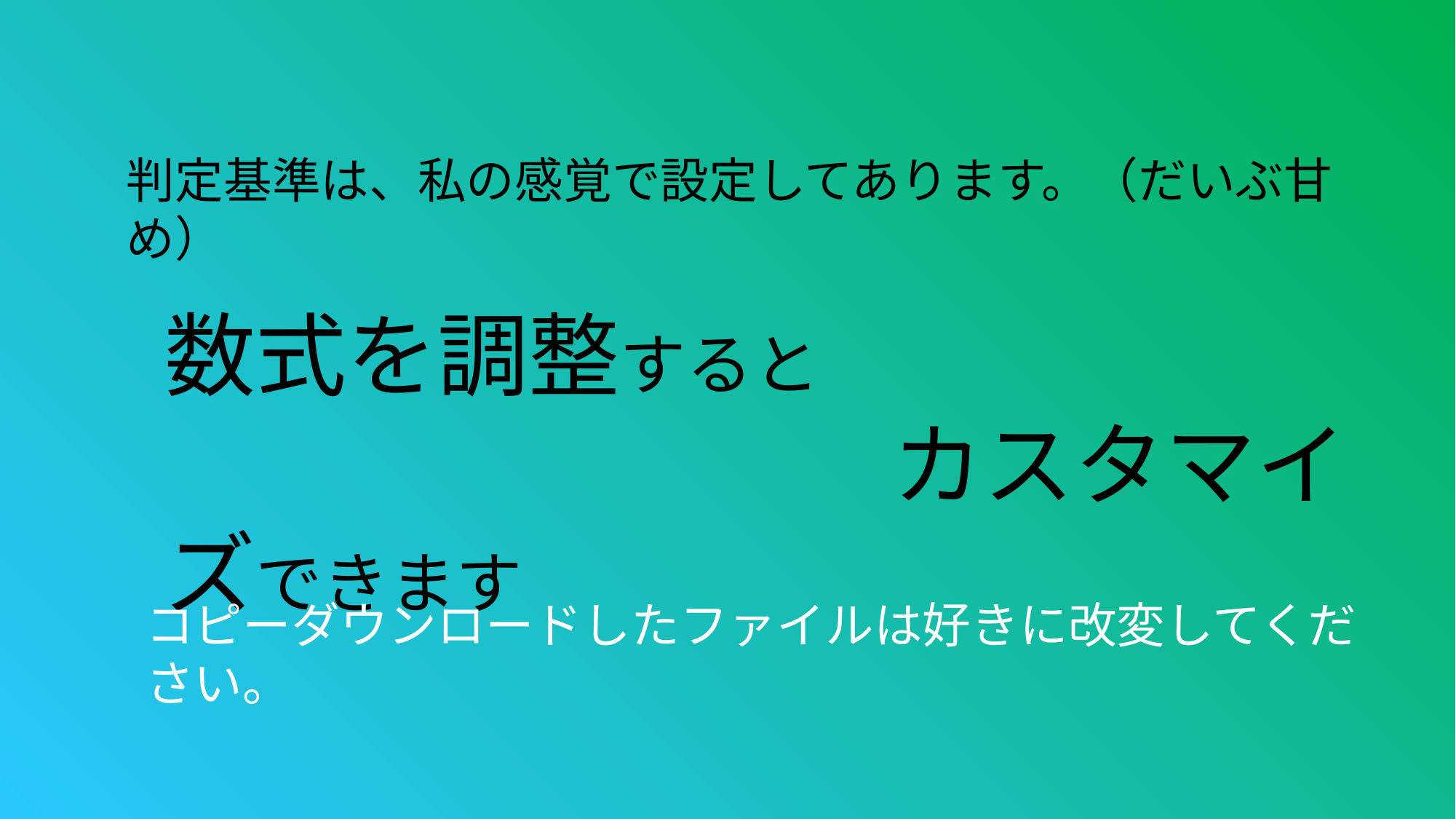

判定基準は、私の感覚で設定してあります。（だいぶ甘め）
数式を調整すると
　　　　　　　　カスタマイズできます
コピーダウンロードしたファイルは好きに改変してください。